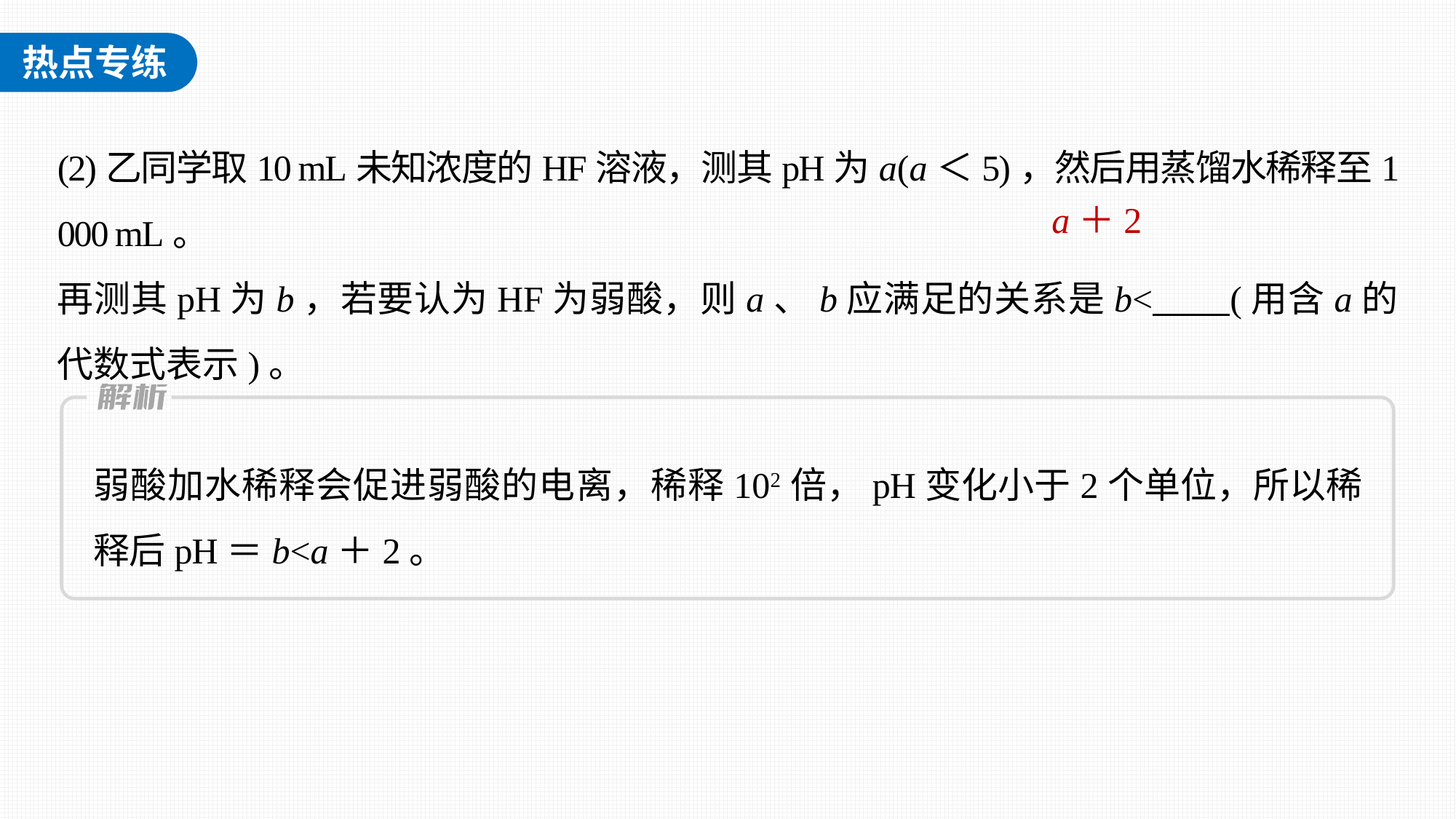

(2)乙同学取10 mL未知浓度的HF溶液，测其pH为a(a＜5)，然后用蒸馏水稀释至1 000 mL。
再测其pH为b，若要认为HF为弱酸，则a、b应满足的关系是b<        (用含a的代数式表示)。
a＋2

弱酸加水稀释会促进弱酸的电离，稀释102倍，pH变化小于2个单位，所以稀释后pH＝b<a＋2。